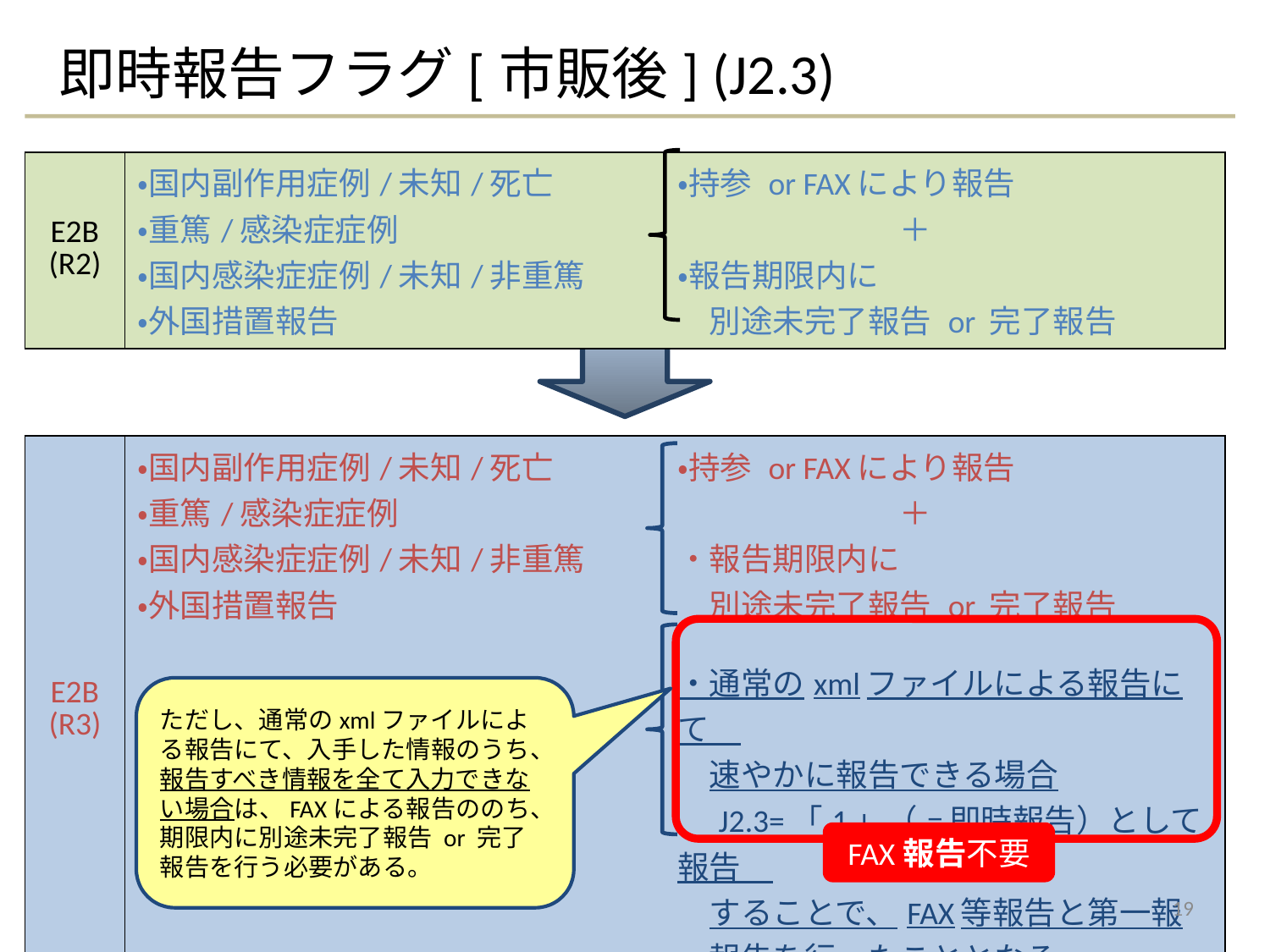

# 即時報告フラグ[市販後] (J2.3)

| E2B (R2) | ・国内副作用症例/未知/死亡 ・重篤/感染症症例 ・国内感染症症例/未知/非重篤 ・外国措置報告 | ・持参 or FAXにより報告 　　　　　　　＋ ・報告期限内に 　別途未完了報告 or 完了報告 |
| --- | --- | --- |

| E2B (R3) | ・国内副作用症例/未知/死亡 ・重篤/感染症症例 ・国内感染症症例/未知/非重篤 ・外国措置報告 | ・持参 or FAXにより報告 　　　　　　　＋ ・報告期限内に 　別途未完了報告 or 完了報告 ・通常のxmlファイルによる報告にて　 　速やかに報告できる場合 　J2.3=「1」（=即時報告）として報告　 　することで、FAX等報告と第一報 　報告を行ったこととなる。 |
| --- | --- | --- |

FAX報告不要

ただし、通常のxmlファイルによる報告にて、入手した情報のうち、報告すべき情報を全て入力できない場合は、FAXによる報告ののち、期限内に別途未完了報告 or 完了報告を行う必要がある。
19